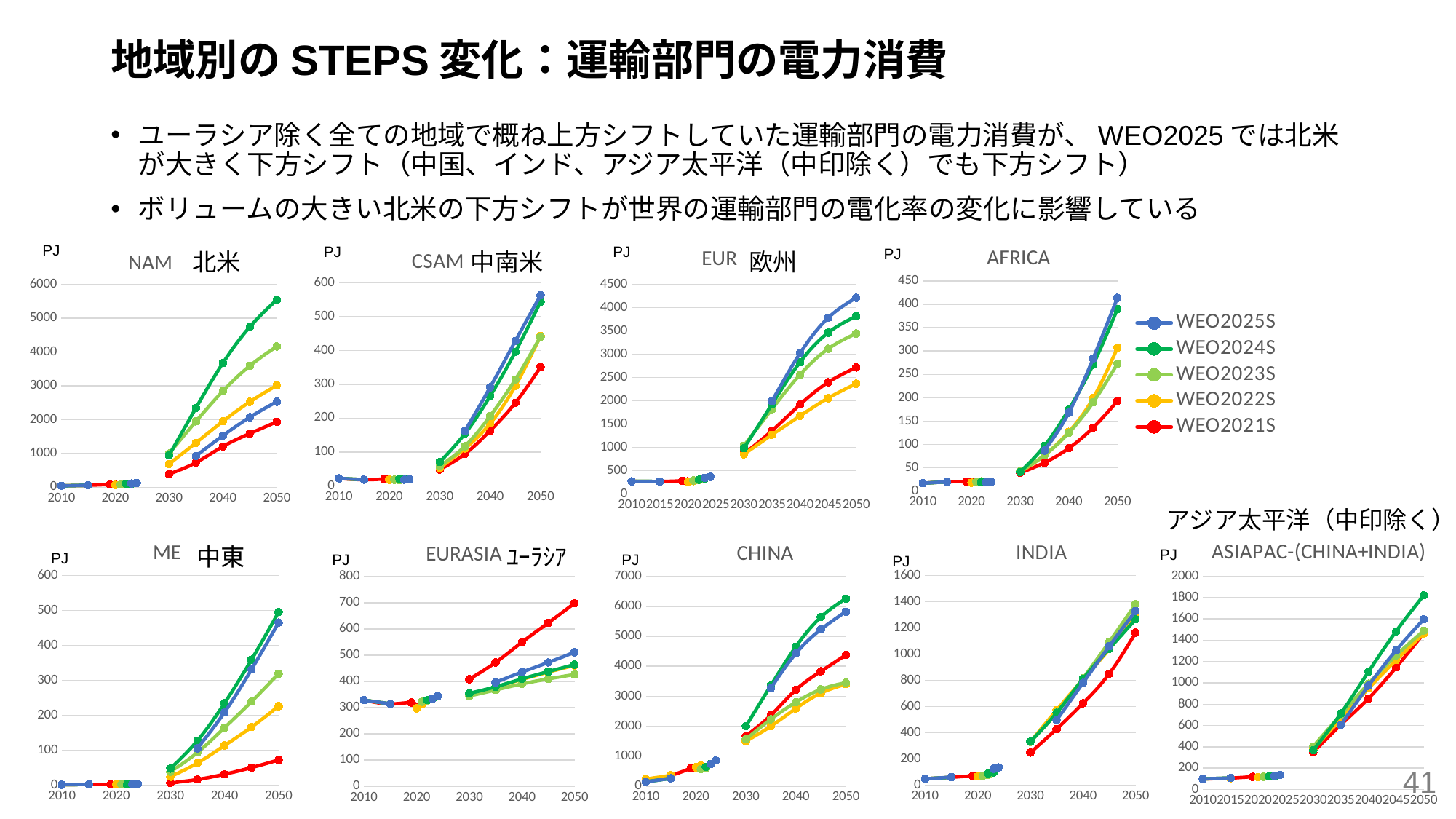

# 地域別のSTEPS変化：運輸部門の電力消費
ユーラシア除く全ての地域で概ね上方シフトしていた運輸部門の電力消費が、WEO2025では北米が大きく下方シフト（中国、インド、アジア太平洋（中印除く）でも下方シフト）
ボリュームの大きい北米の下方シフトが世界の運輸部門の電化率の変化に影響している
PJ

### Chart:

| Category | WEO2025S | WEO2024S | WEO2023S | WEO2022S | WEO2021S |
|---|---|---|---|---|---|
PJ
PJ
PJ

### Chart:

| Category | WEO2025S | WEO2024S | WEO2023S | WEO2022S | WEO2021S |
|---|---|---|---|---|---|

### Chart:

| Category | WEO2025S | WEO2024S | WEO2023S | WEO2022S | WEO2021S |
|---|---|---|---|---|---|
北米	中南米	欧州

### Chart:

| Category | WEO2025S | WEO2024S | WEO2023S | WEO2022S | WEO2021S |
|---|---|---|---|---|---|
アジア太平洋（中印除く）

### Chart:

| Category | WEO2025S | WEO2024S | WEO2023S | WEO2022S | WEO2021S |
|---|---|---|---|---|---|

### Chart:

| Category | WEO2025S | WEO2024S | WEO2023S | WEO2022S | WEO2021S |
|---|---|---|---|---|---|

### Chart:

| Category | WEO2025S | WEO2024S | WEO2023S | WEO2022S | WEO2021S |
|---|---|---|---|---|---|

### Chart:

| Category | WEO2025S | WEO2024S | WEO2023S | WEO2022S | WEO2021S |
|---|---|---|---|---|---|

### Chart:

| Category | WEO2025S | WEO2024S | WEO2023S | WEO2022S | WEO2021S |
|---|---|---|---|---|---|
中東	ﾕｰﾗｼｱ
PJ
PJ
PJ
PJ
PJ
41